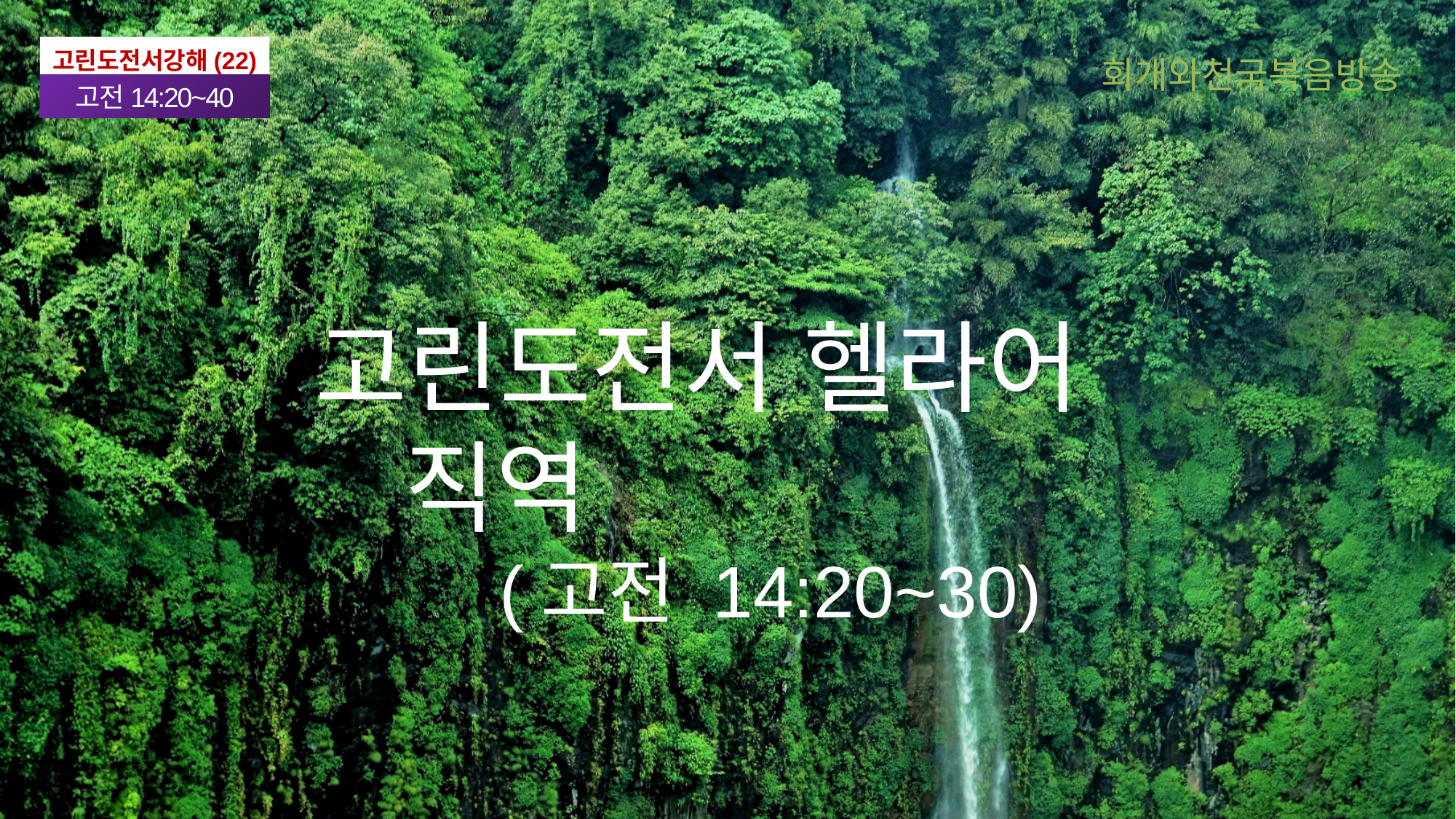

고린도전서강해(22)
고전14:20~40

회개와천국복음방송
고린도전서 헬라어 직역
(고전 14:20~30)